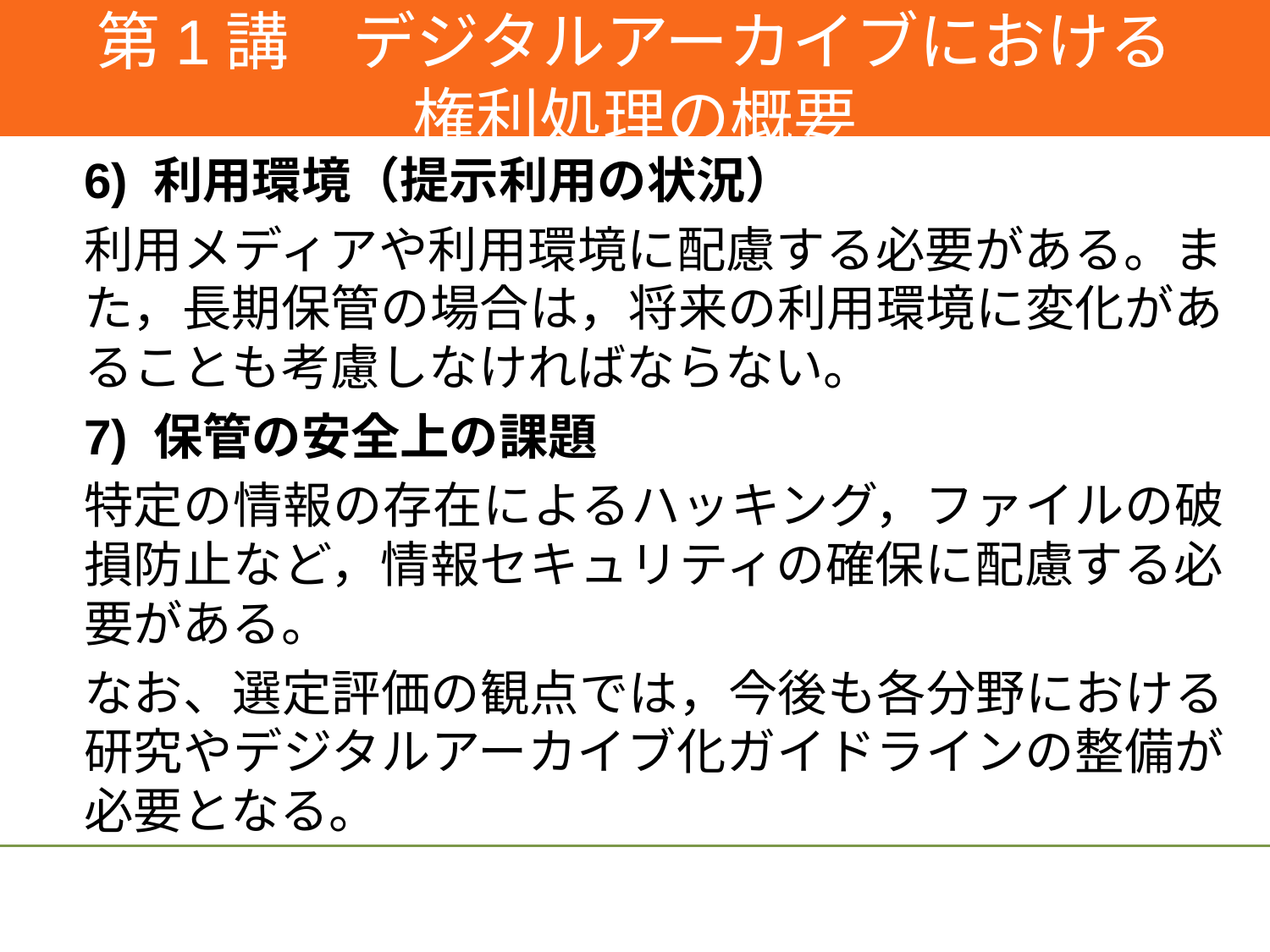

#
第1講　デジタルアーカイブにおける
権利処理の概要
6) 利用環境（提示利用の状況）
利用メディアや利用環境に配慮する必要がある。また，長期保管の場合は，将来の利用環境に変化があることも考慮しなければならない。
7) 保管の安全上の課題
特定の情報の存在によるハッキング，ファイルの破損防止など，情報セキュリティの確保に配慮する必要がある。
なお、選定評価の観点では，今後も各分野における研究やデジタルアーカイブ化ガイドラインの整備が必要となる。